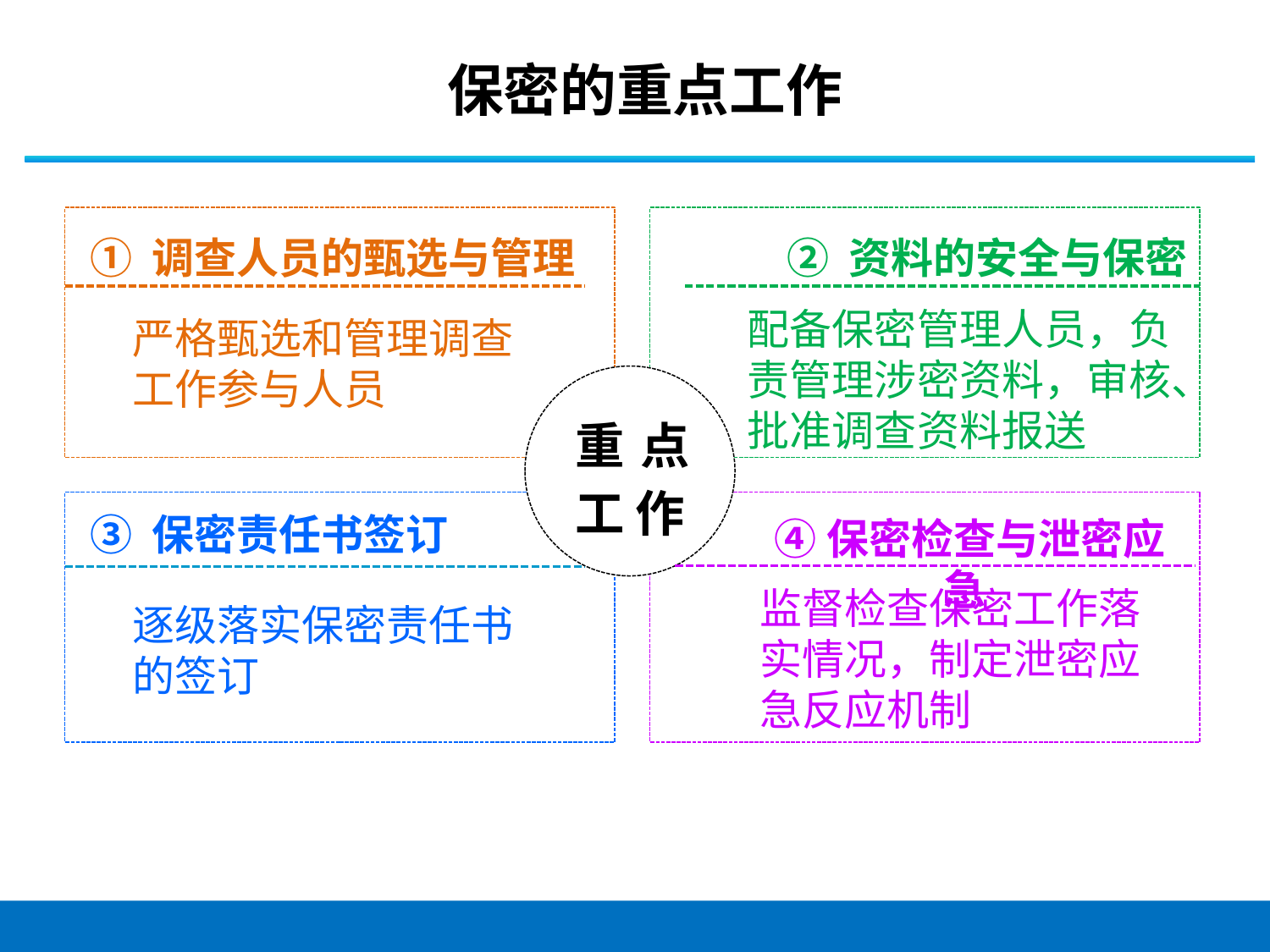

保密的重点工作

① 调查人员的甄选与管理

② 资料的安全与保密
配备保密管理人员，负责管理涉密资料，审核、批准调查资料报送
严格甄选和管理调查工作参与人员

重点工 作

③ 保密责任书签订

 ④保密检查与泄密应急
监督检查保密工作落实情况，制定泄密应急反应机制
逐级落实保密责任书的签订